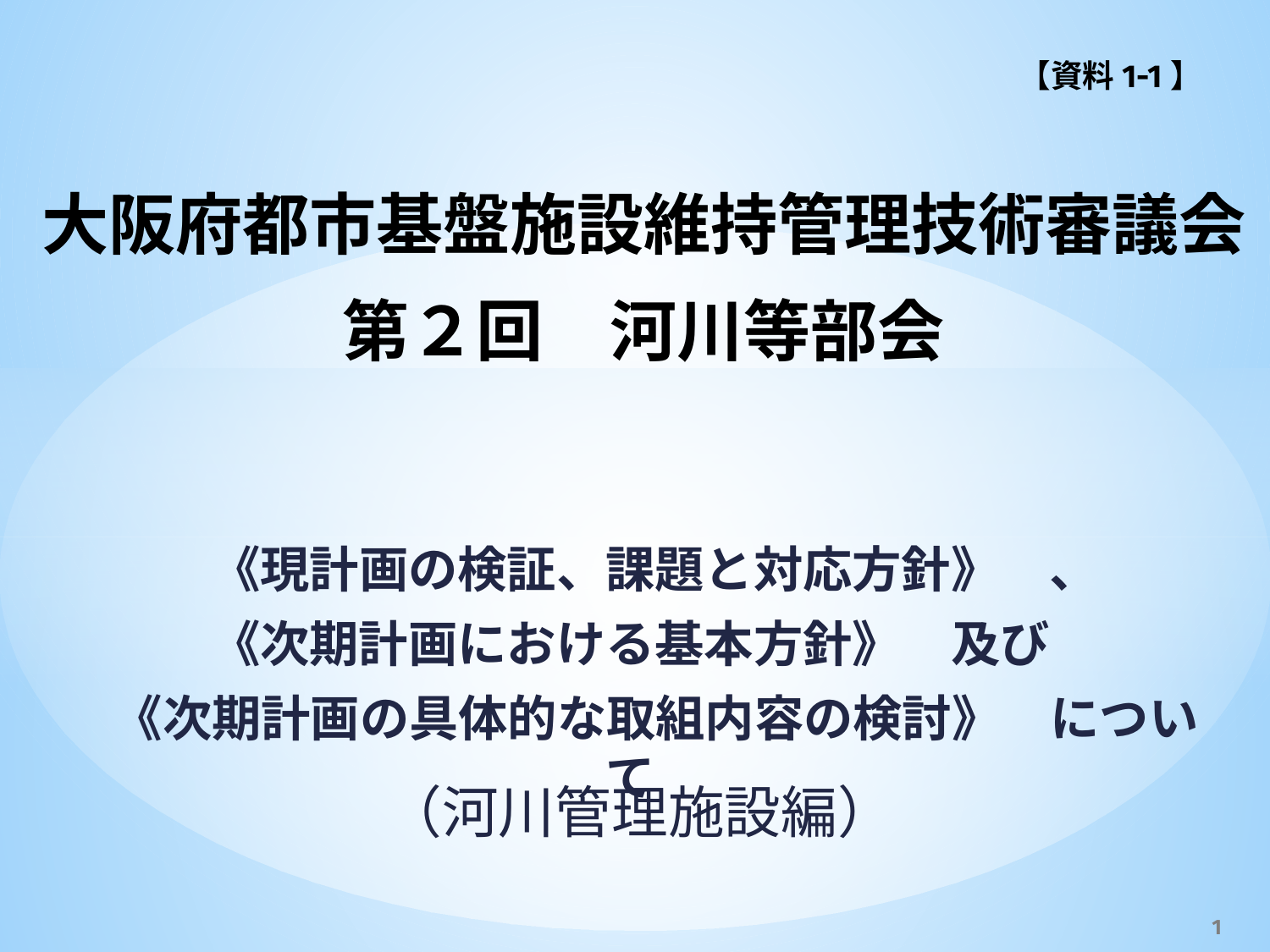

【資料1-1】
# 大阪府都市基盤施設維持管理技術審議会 第２回　河川等部会
　《現計画の検証、課題と対応方針》　、
《次期計画における基本方針》　及び
　《次期計画の具体的な取組内容の検討》　について
（河川管理施設編）

1